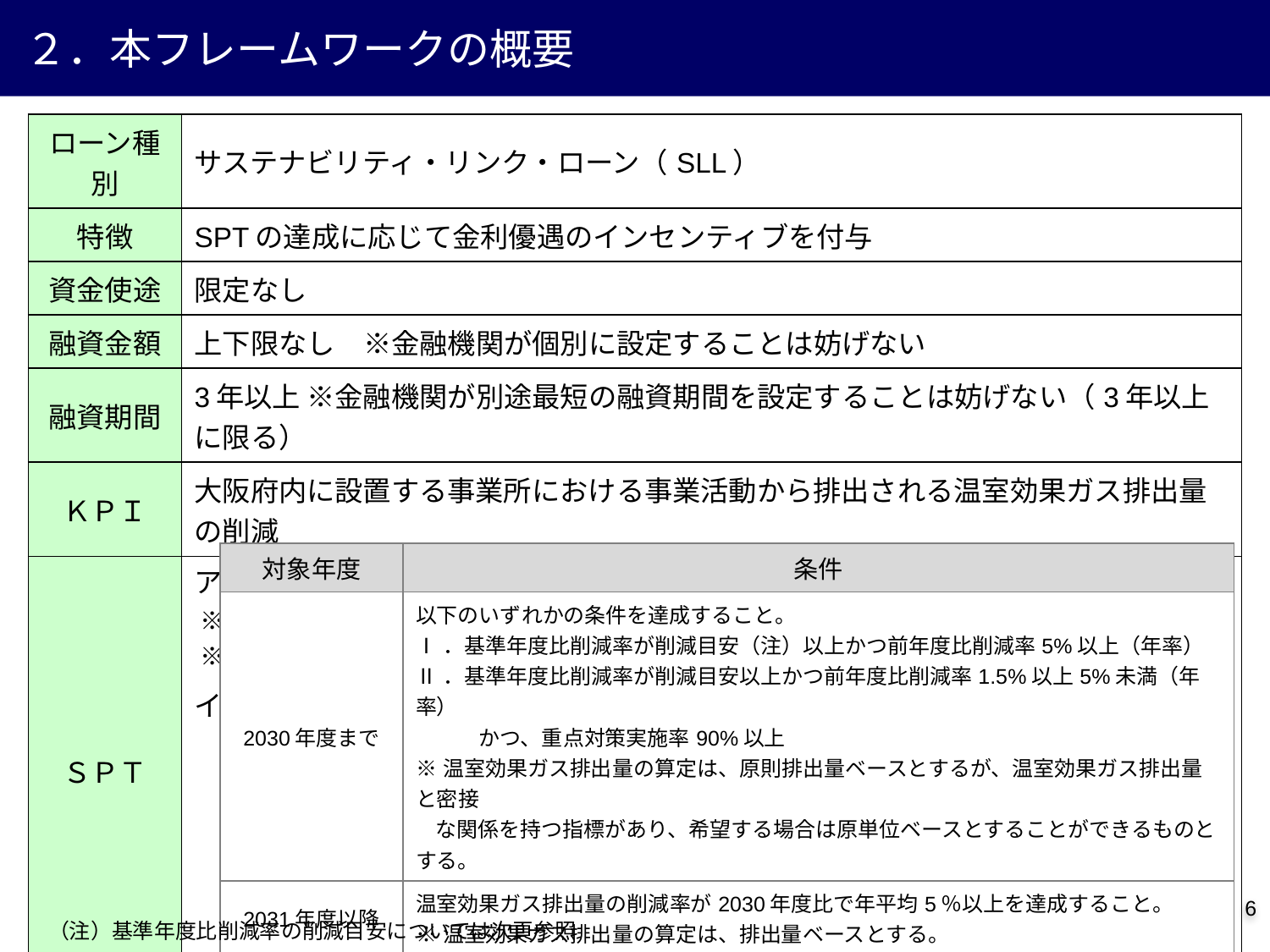

２．本フレームワークの概要
| ローン種別 | サステナビリティ・リンク・ローン（SLL） |
| --- | --- |
| 特徴 | SPTの達成に応じて金利優遇のインセンティブを付与 |
| 資金使途 | 限定なし |
| 融資金額 | 上下限なし　※金融機関が個別に設定することは妨げない |
| 融資期間 | 3年以上 ※金融機関が別途最短の融資期間を設定することは妨げない（3年以上に限る） |
| ＫＰＩ | 大阪府内に設置する事業所における事業活動から排出される温室効果ガス排出量の削減 |
| ＳＰＴ | ア．府条例に基づく実績報告書の提出 ※本項目は、実績報告書を初めて届出する事業者に限り、SPTに設定することができる。 ※本項目は、金融機関がSPTより除外することは妨げない。 イ．府条例に基づく実績報告書において、以下の条件を達成すること |
| 備考 | ・融資の可否、条件等については金融機関との協議による。 ・ＳＰＴが未達成の場合、当初の貸付金利の利率から引き上げるペナルティ措置は認めない。 |
| 対象年度 | 条件 |
| --- | --- |
| 2030年度まで | 以下のいずれかの条件を達成すること。 Ⅰ．基準年度比削減率が削減目安（注）以上かつ前年度比削減率5%以上（年率） Ⅱ．基準年度比削減率が削減目安以上かつ前年度比削減率1.5%以上5%未満（年率） 　　　かつ、重点対策実施率90%以上 ※温室効果ガス排出量の算定は、原則排出量ベースとするが、温室効果ガス排出量と密接 な関係を持つ指標があり、希望する場合は原単位ベースとすることができるものとする。 |
| 2031年度以降 | 温室効果ガス排出量の削減率が2030年度比で年平均5％以上を達成すること。 ※温室効果ガス排出量の算定は、排出量ベースとする。 |
6
（注）基準年度比削減率の削減目安については次頁参照